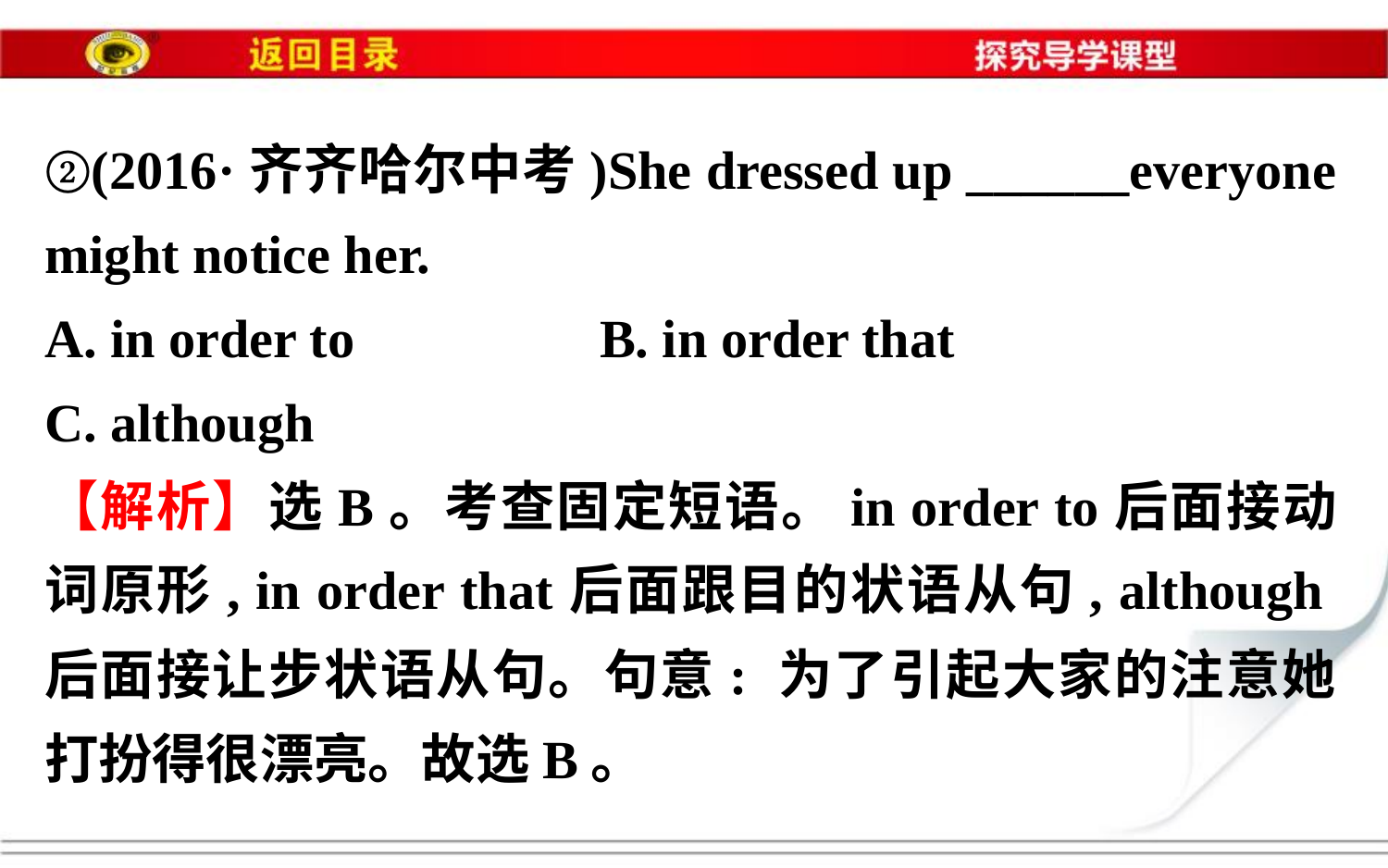

②(2016·齐齐哈尔中考)She dressed up ______everyone might notice her.
A. in order to		B. in order that
C. although
【解析】选B。考查固定短语。in order to后面接动词原形, in order that后面跟目的状语从句, although后面接让步状语从句。句意: 为了引起大家的注意她打扮得很漂亮。故选B。